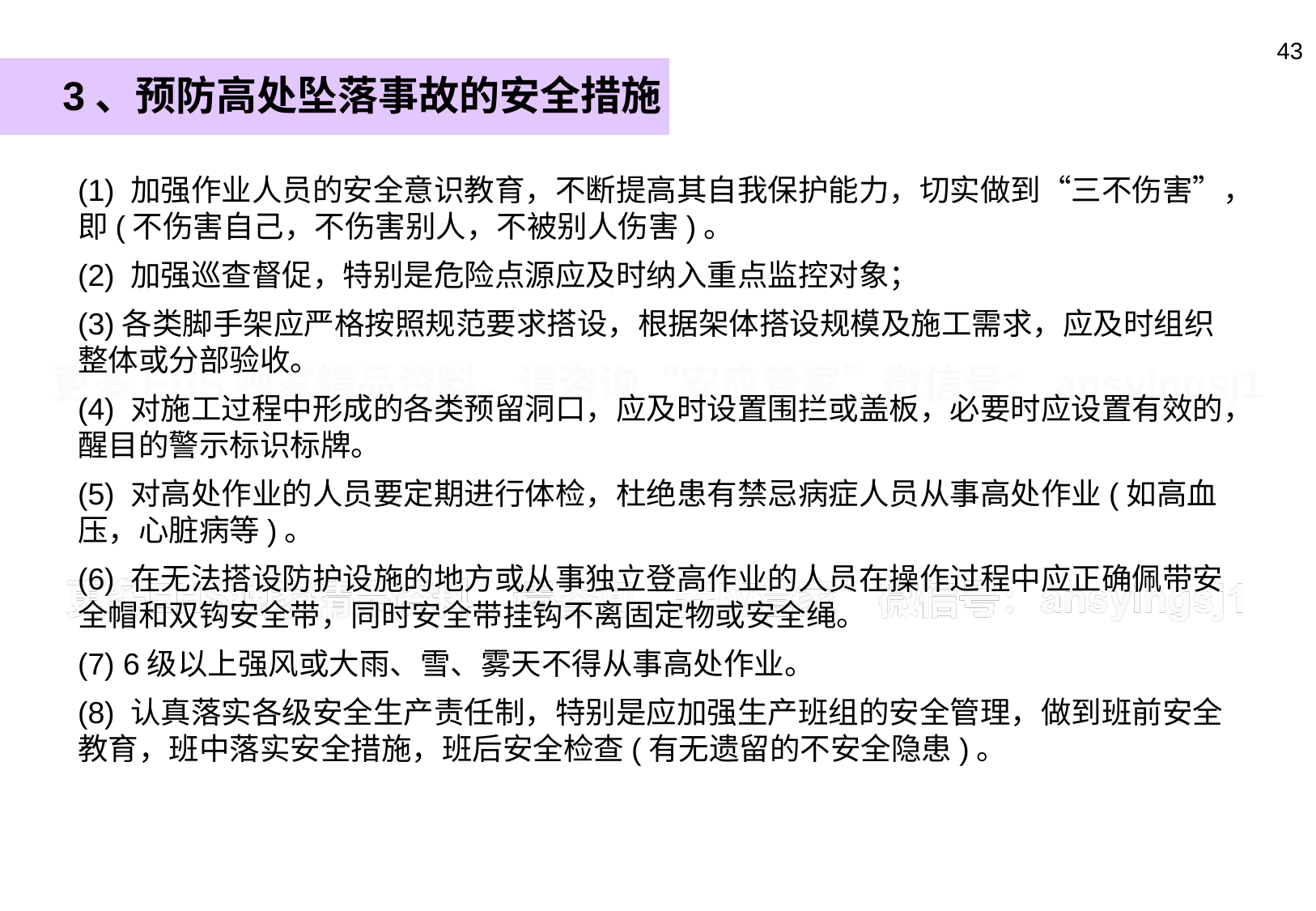

43

3、预防高处坠落事故的安全措施
(1) 加强作业人员的安全意识教育，不断提高其自我保护能力，切实做到“三不伤害”，即(不伤害自己，不伤害别人，不被别人伤害)。
(2) 加强巡查督促，特别是危险点源应及时纳入重点监控对象；
(3)各类脚手架应严格按照规范要求搭设，根据架体搭设规模及施工需求，应及时组织整体或分部验收。
(4) 对施工过程中形成的各类预留洞口，应及时设置围拦或盖板，必要时应设置有效的，醒目的警示标识标牌。
(5) 对高处作业的人员要定期进行体检，杜绝患有禁忌病症人员从事高处作业(如高血压，心脏病等)。
(6) 在无法搭设防护设施的地方或从事独立登高作业的人员在操作过程中应正确佩带安全帽和双钩安全带，同时安全带挂钩不离固定物或安全绳。
(7) 6级以上强风或大雨、雪、雾天不得从事高处作业。
(8) 认真落实各级安全生产责任制，特别是应加强生产班组的安全管理，做到班前安全教育，班中落实安全措施，班后安全检查(有无遗留的不安全隐患)。